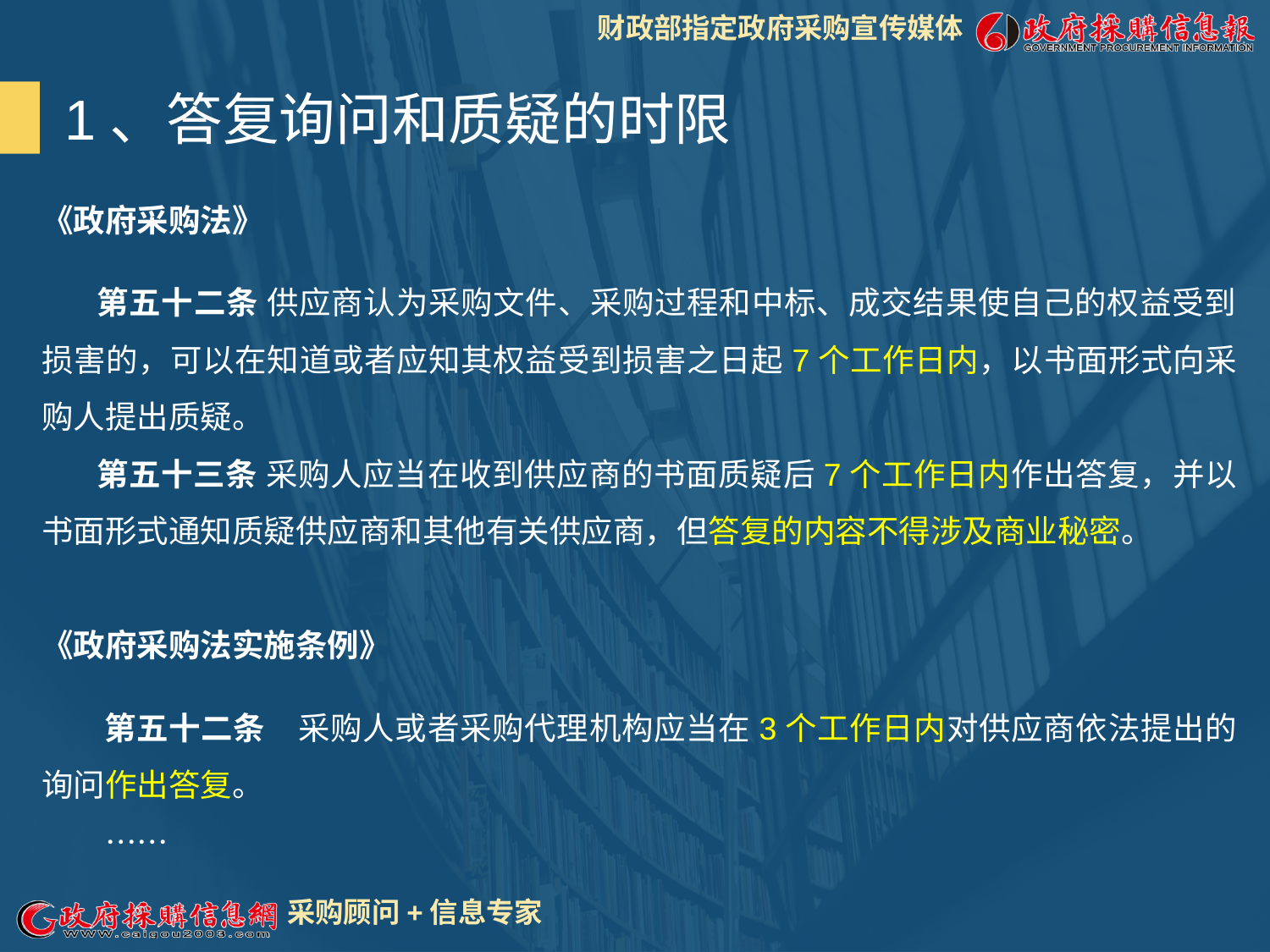

1、答复询问和质疑的时限
《政府采购法》

      第五十二条 供应商认为采购文件、采购过程和中标、成交结果使自己的权益受到损害的，可以在知道或者应知其权益受到损害之日起7个工作日内，以书面形式向采购人提出质疑。
      第五十三条 采购人应当在收到供应商的书面质疑后7个工作日内作出答复，并以书面形式通知质疑供应商和其他有关供应商，但答复的内容不得涉及商业秘密。

《政府采购法实施条例》

       第五十二条　采购人或者采购代理机构应当在3个工作日内对供应商依法提出的询问作出答复。
　　……